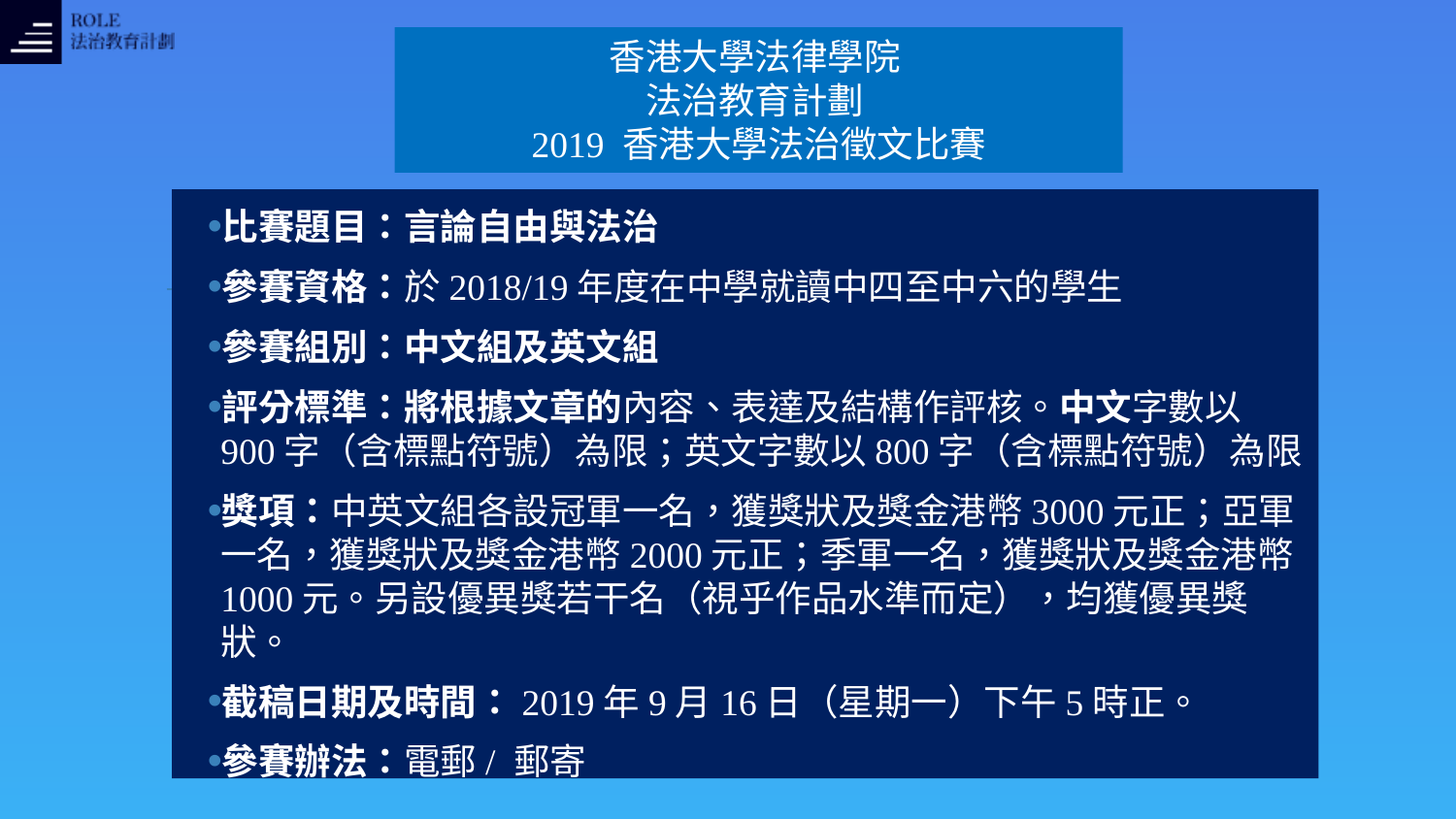

香港大學法律學院
法治教育計劃
2019 香港大學法治徵文比賽
比賽題目：言論自由與法治
參賽資格：於2018/19年度在中學就讀中四至中六的學生
參賽組別：中文組及英文組
評分標準：將根據文章的內容、表達及結構作評核。中文字數以900字（含標點符號）為限；英文字數以800字（含標點符號）為限
獎項：中英文組各設冠軍一名，獲獎狀及獎金港幣3000元正；亞軍一名，獲獎狀及獎金港幣2000元正；季軍一名，獲獎狀及獎金港幣1000元。另設優異獎若干名（視乎作品水準而定），均獲優異獎狀。
截稿日期及時間：2019年9月16日（星期一）下午5時正。
參賽辦法：電郵/ 郵寄